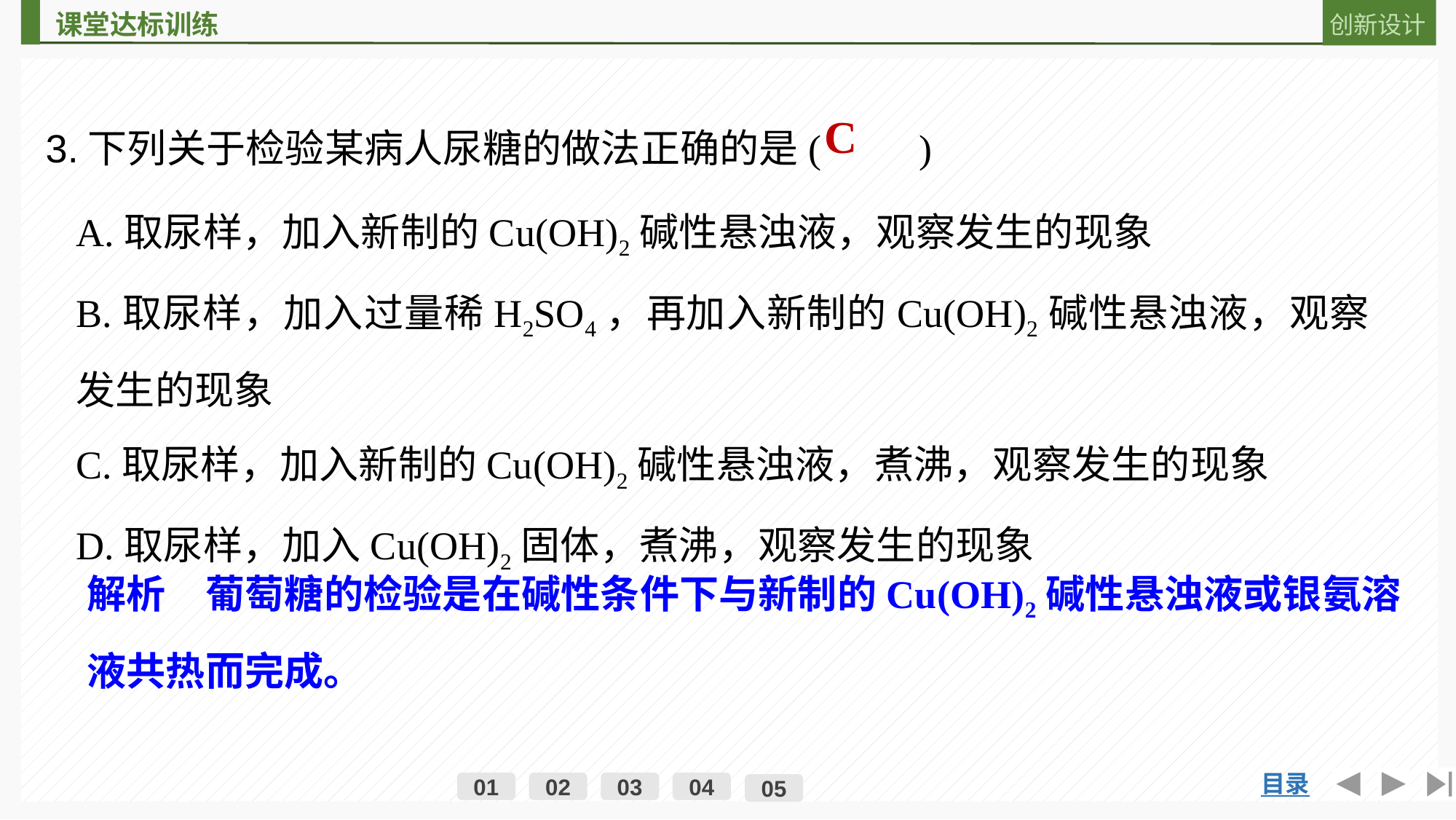

3.下列关于检验某病人尿糖的做法正确的是(　　)
C
A.取尿样，加入新制的Cu(OH)2碱性悬浊液，观察发生的现象
B.取尿样，加入过量稀H2SO4，再加入新制的Cu(OH)2碱性悬浊液，观察发生的现象
C.取尿样，加入新制的Cu(OH)2碱性悬浊液，煮沸，观察发生的现象
D.取尿样，加入Cu(OH)2固体，煮沸，观察发生的现象
解析　葡萄糖的检验是在碱性条件下与新制的Cu(OH)2碱性悬浊液或银氨溶液共热而完成。